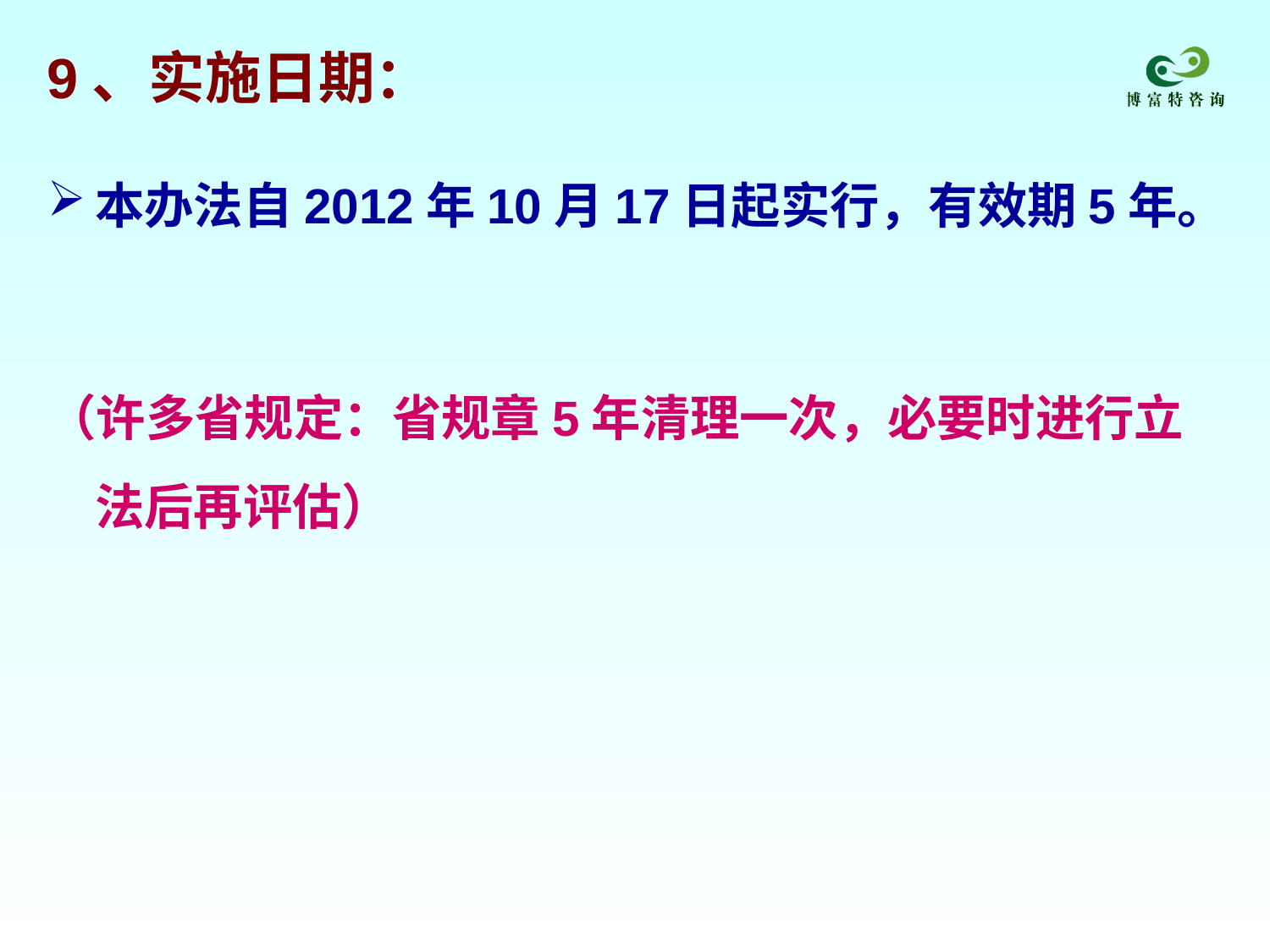

9、实施日期：

本办法自2012年10月17日起实行，有效期5年。

（许多省规定：省规章5年清理一次，必要时进行立法后再评估）